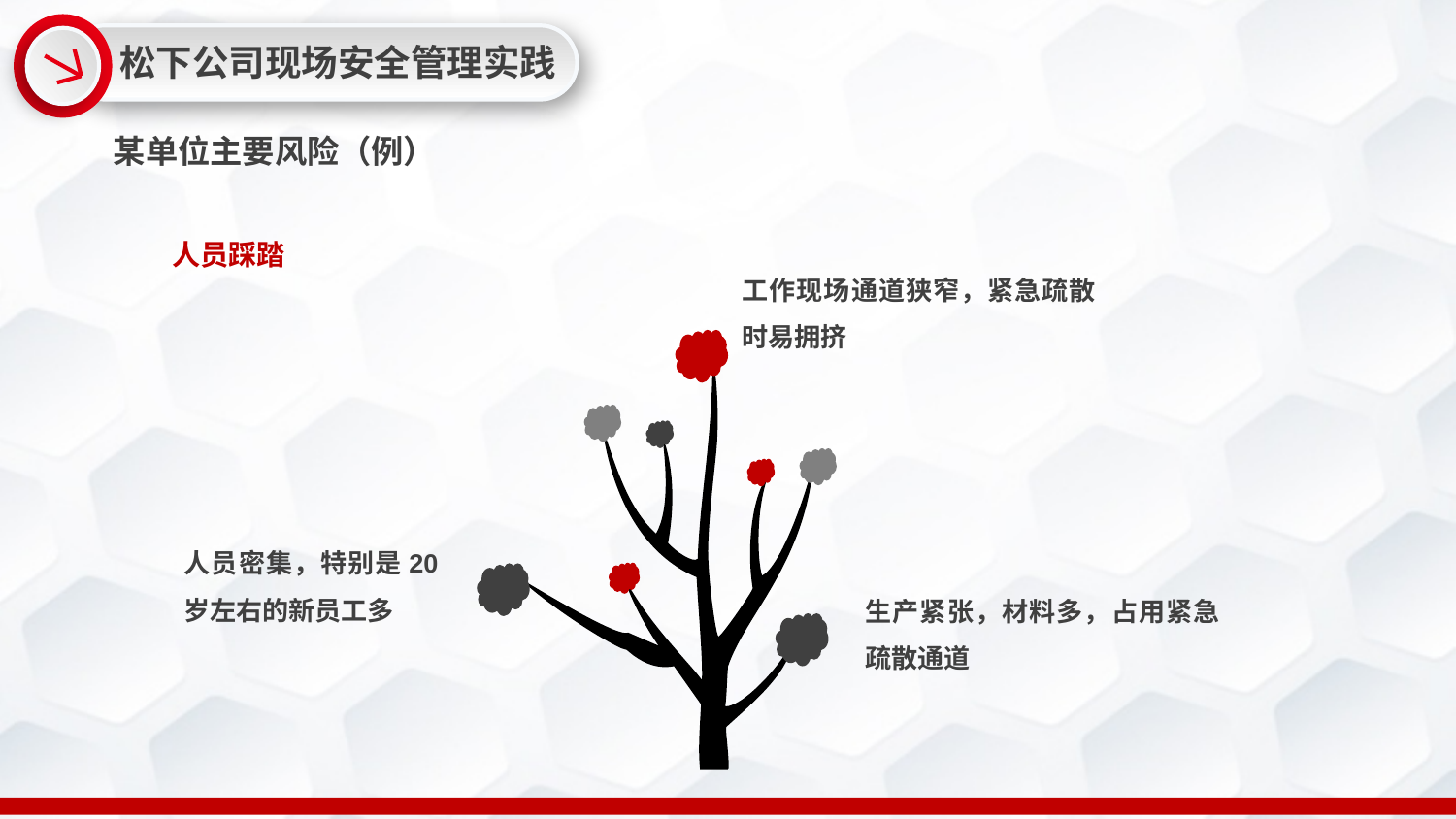

松下公司现场安全管理实践
某单位主要风险（例）
人员踩踏
工作现场通道狭窄，紧急疏散时易拥挤

人员密集，特别是20岁左右的新员工多

生产紧张，材料多，占用紧急疏散通道